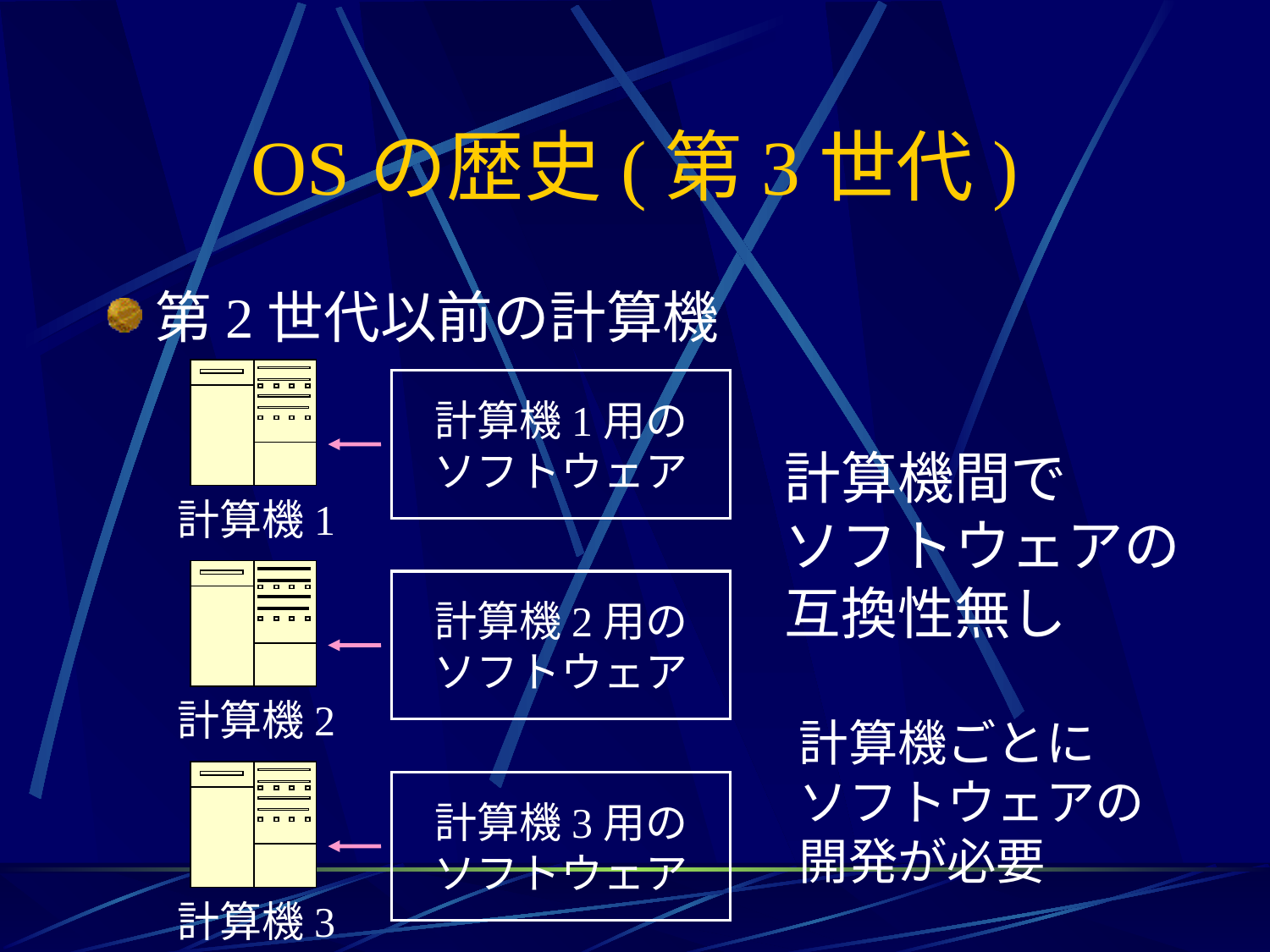

# OSの歴史(第3世代)
第2世代以前の計算機

計算機1
計算機1用の
ソフトウェア

計算機間で
ソフトウェアの
互換性無し

計算機2
計算機2用の
ソフトウェア

計算機ごとに
ソフトウェアの
開発が必要

計算機3
計算機3用の
ソフトウェア